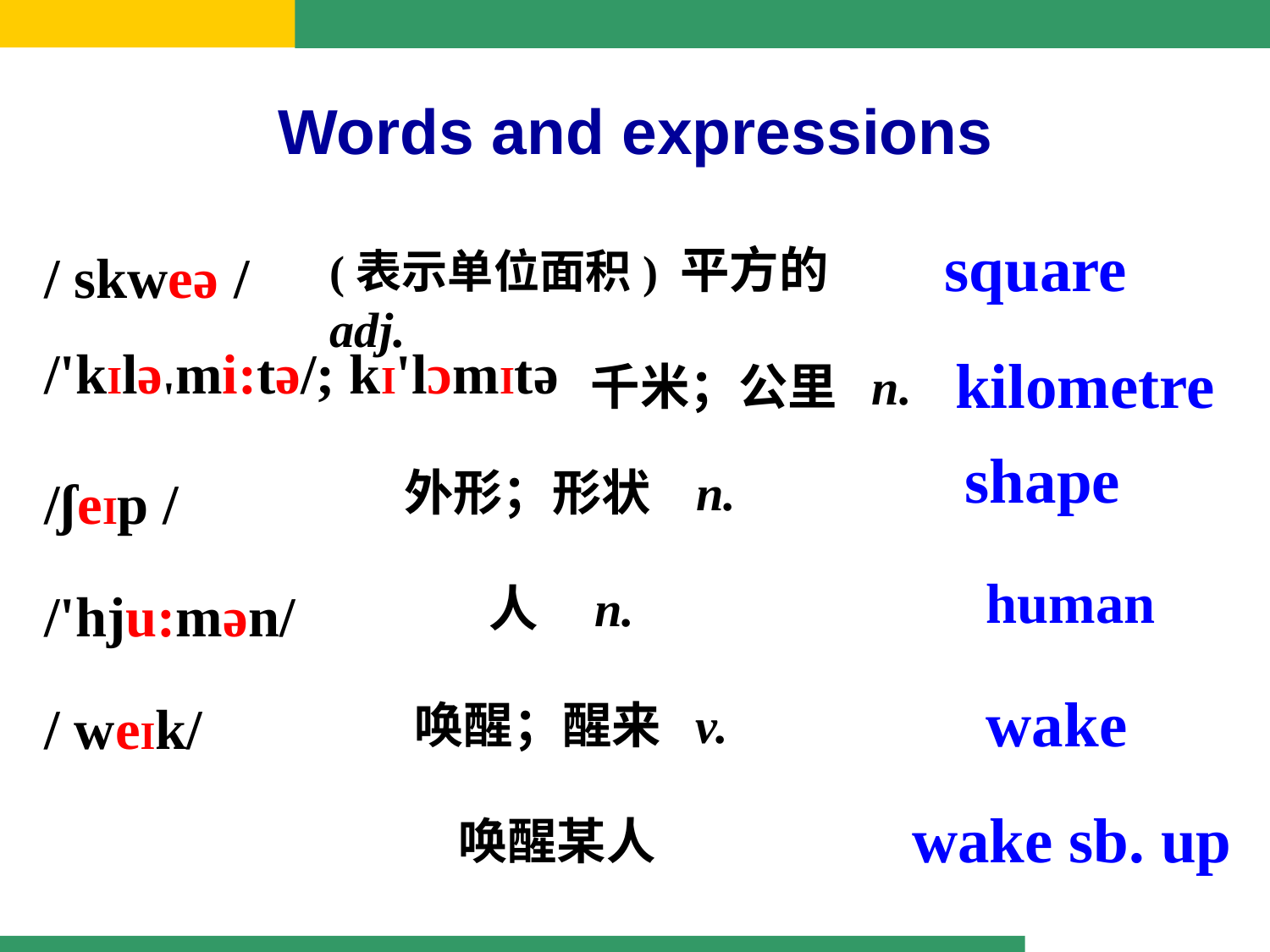

Words and expressions
/ skweə /
/'kIlə'mi:tə/; kI'lɔmItə
/ʃeIp /
/'hju:mən/
/ weIk/
square
(表示单位面积) 平方的  adj.
kilometre
千米；公里  n.
shape
外形；形状   n.
human
人    n.
wake
唤醒；醒来  v.
wake sb. up
唤醒某人